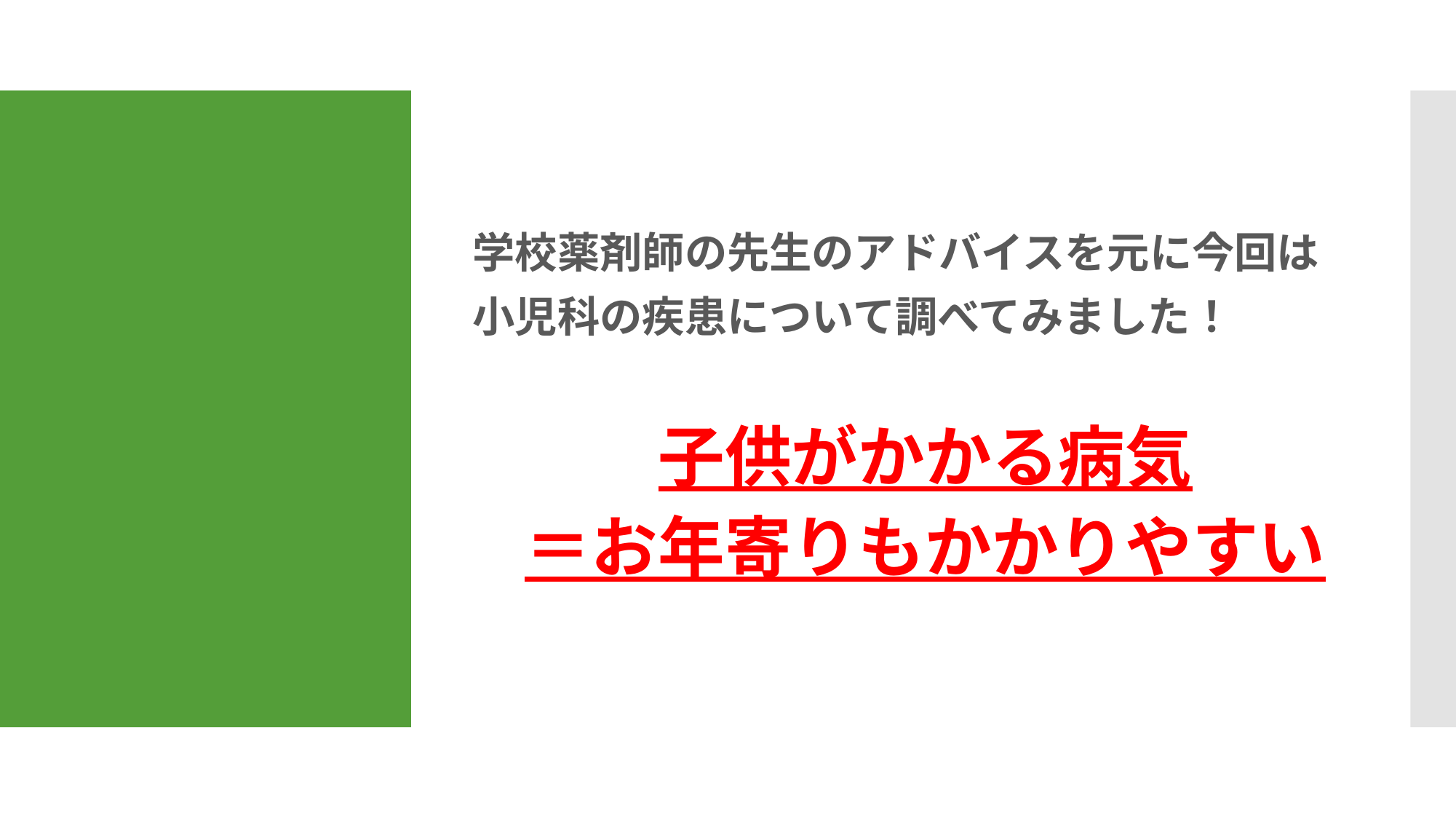

学校薬剤師の先生のアドバイスを元に今回は
小児科の疾患について調べてみました！

子供がかかる病気
＝お年寄りもかかりやすい
#